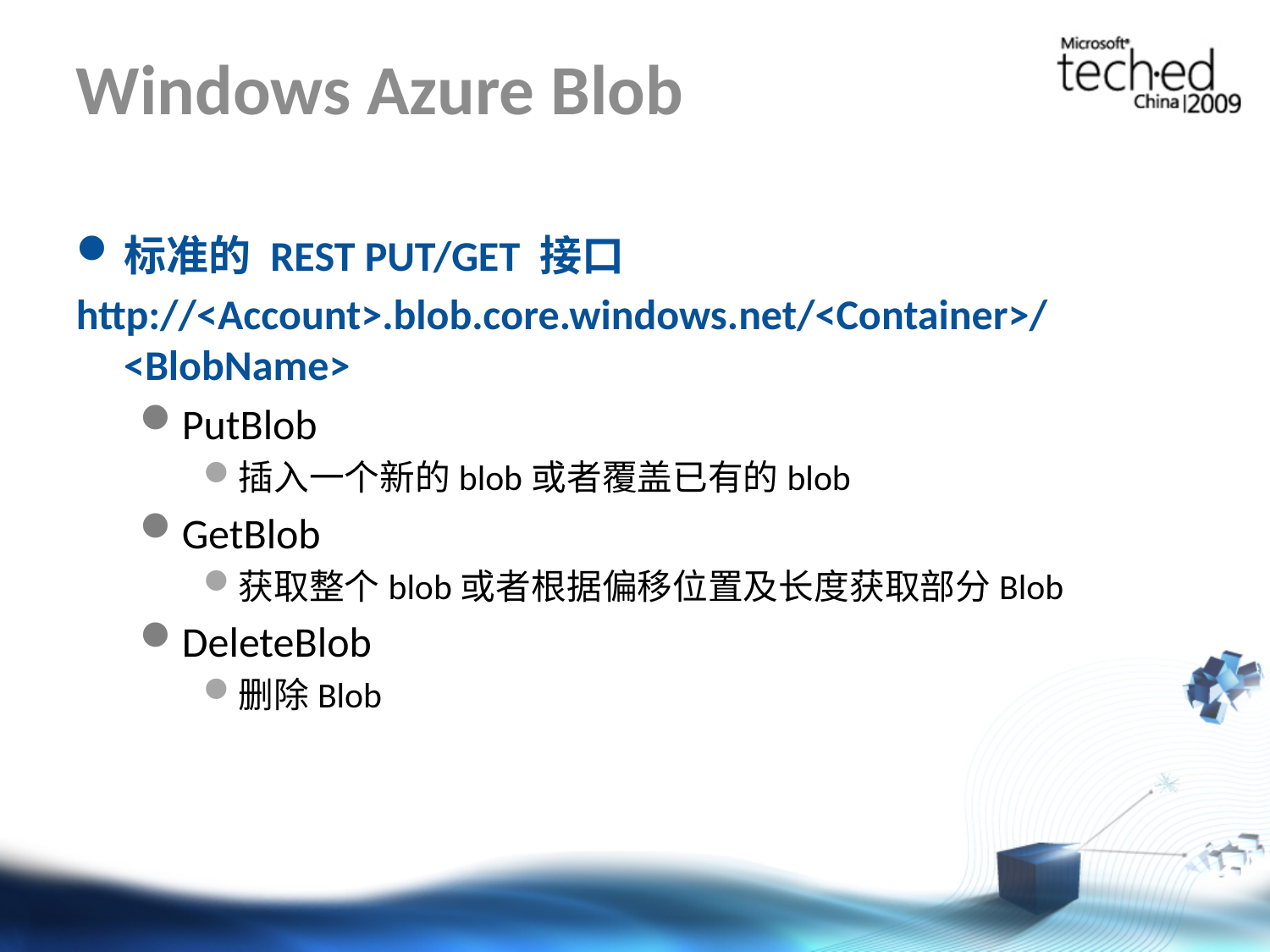

# Windows Azure Blob
标准的 REST PUT/GET 接口
http://<Account>.blob.core.windows.net/<Container>/<BlobName>
PutBlob
插入一个新的blob或者覆盖已有的blob
GetBlob
获取整个blob或者根据偏移位置及长度获取部分Blob
DeleteBlob
删除Blob